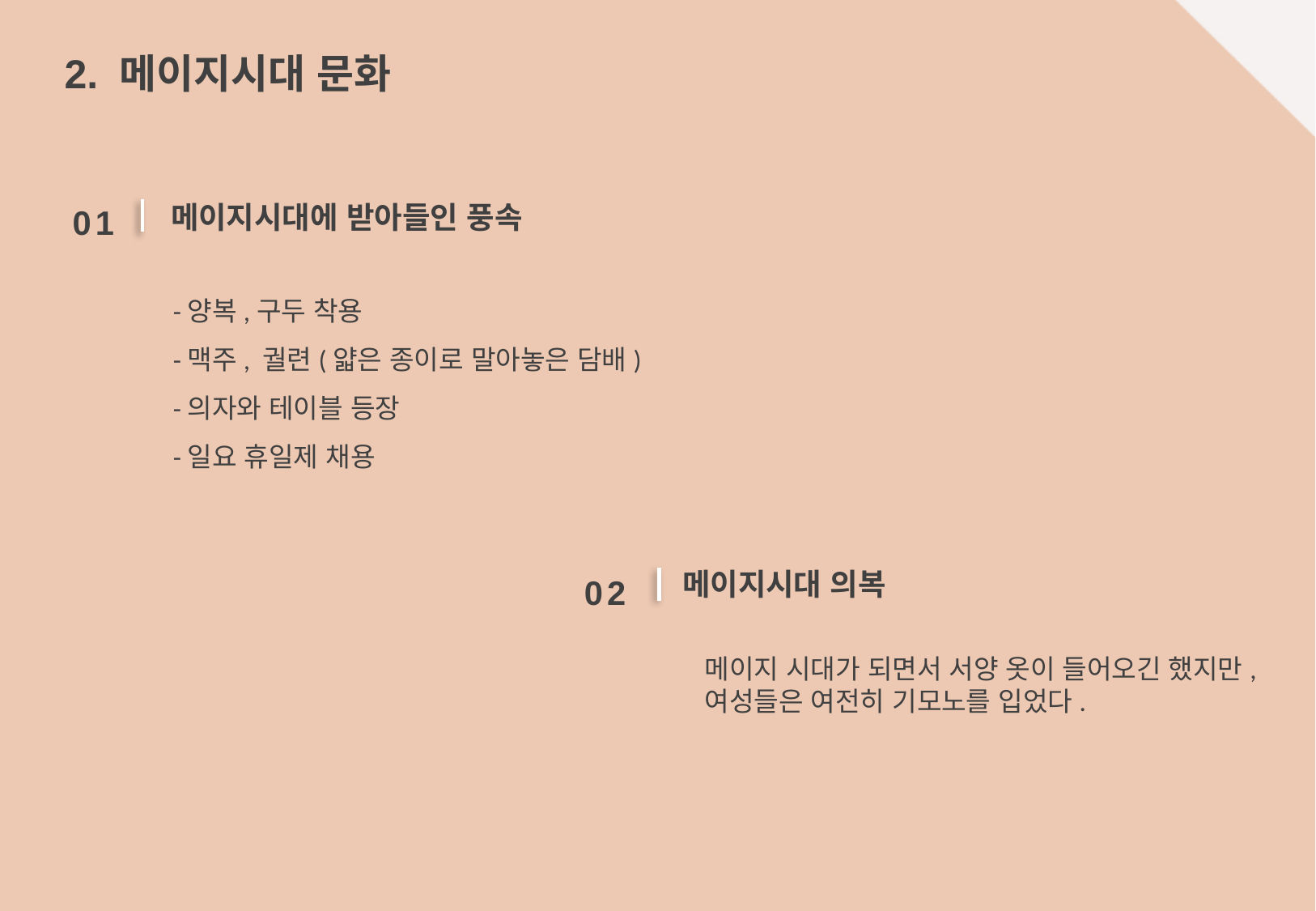

2. 메이지시대 문화
0 1
메이지시대에 받아들인 풍속
-양복,구두 착용

-맥주, 궐련(얇은 종이로 말아놓은 담배)

-의자와 테이블 등장

-일요 휴일제 채용
0 2
메이지시대 의복
메이지 시대가 되면서 서양 옷이 들어오긴 했지만,
여성들은 여전히 기모노를 입었다.